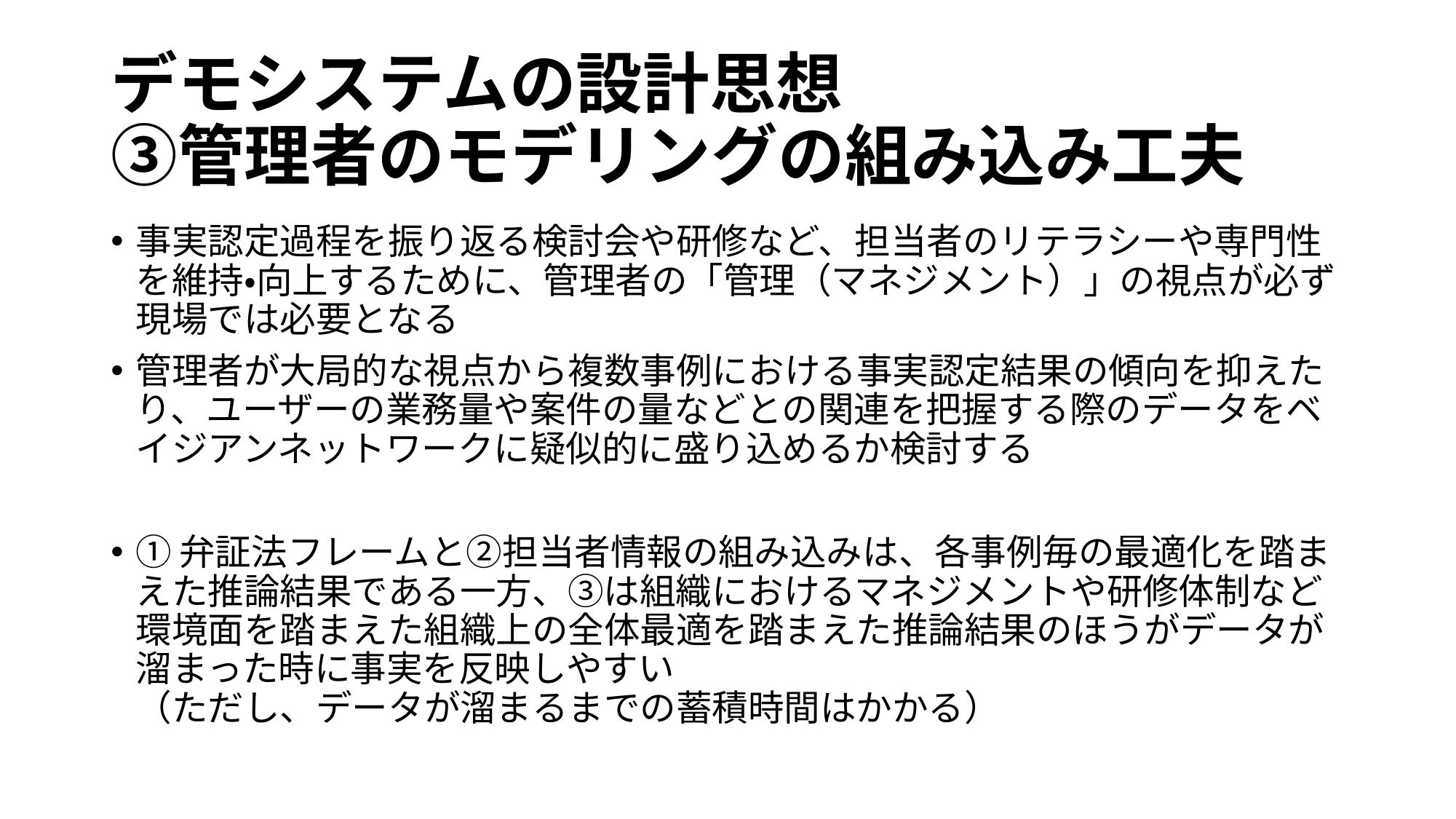

# デモシステムの設計思想 ③管理者のモデリングの組み込み工夫
事実認定過程を振り返る検討会や研修など、担当者のリテラシーや専門性を維持・向上するために、管理者の「管理（マネジメント）」の視点が必ず現場では必要となる
管理者が大局的な視点から複数事例における事実認定結果の傾向を抑えたり、ユーザーの業務量や案件の量などとの関連を把握する際のデータをベイジアンネットワークに疑似的に盛り込めるか検討する

①弁証法フレームと②担当者情報の組み込みは、各事例毎の最適化を踏まえた推論結果である一方、③は組織におけるマネジメントや研修体制など環境面を踏まえた組織上の全体最適を踏まえた推論結果のほうがデータが溜まった時に事実を反映しやすい
（ただし、データが溜まるまでの蓄積時間はかかる）